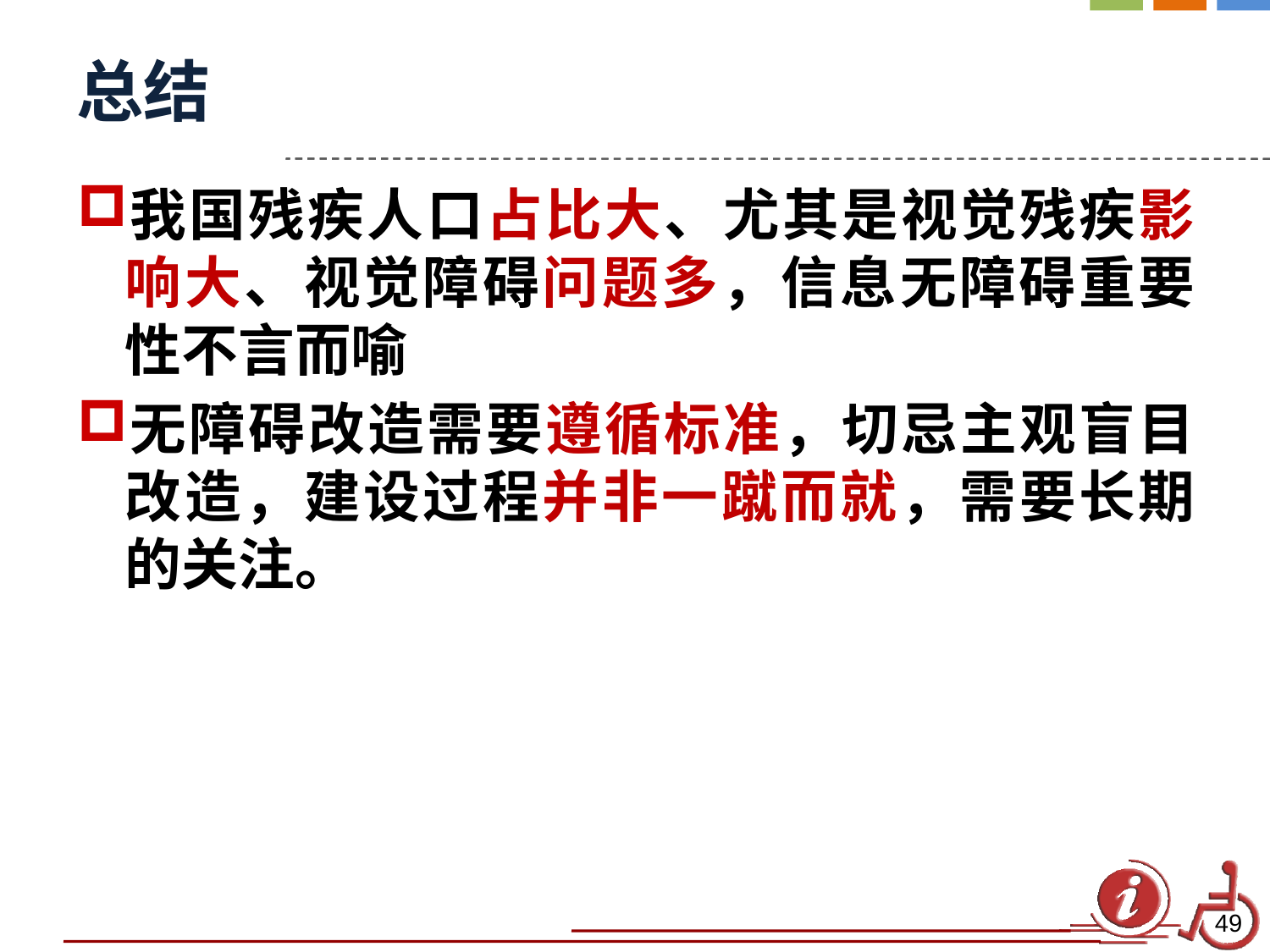

# 总结
我国残疾人口占比大、尤其是视觉残疾影响大、视觉障碍问题多，信息无障碍重要性不言而喻
无障碍改造需要遵循标准，切忌主观盲目改造，建设过程并非一蹴而就，需要长期的关注。

49